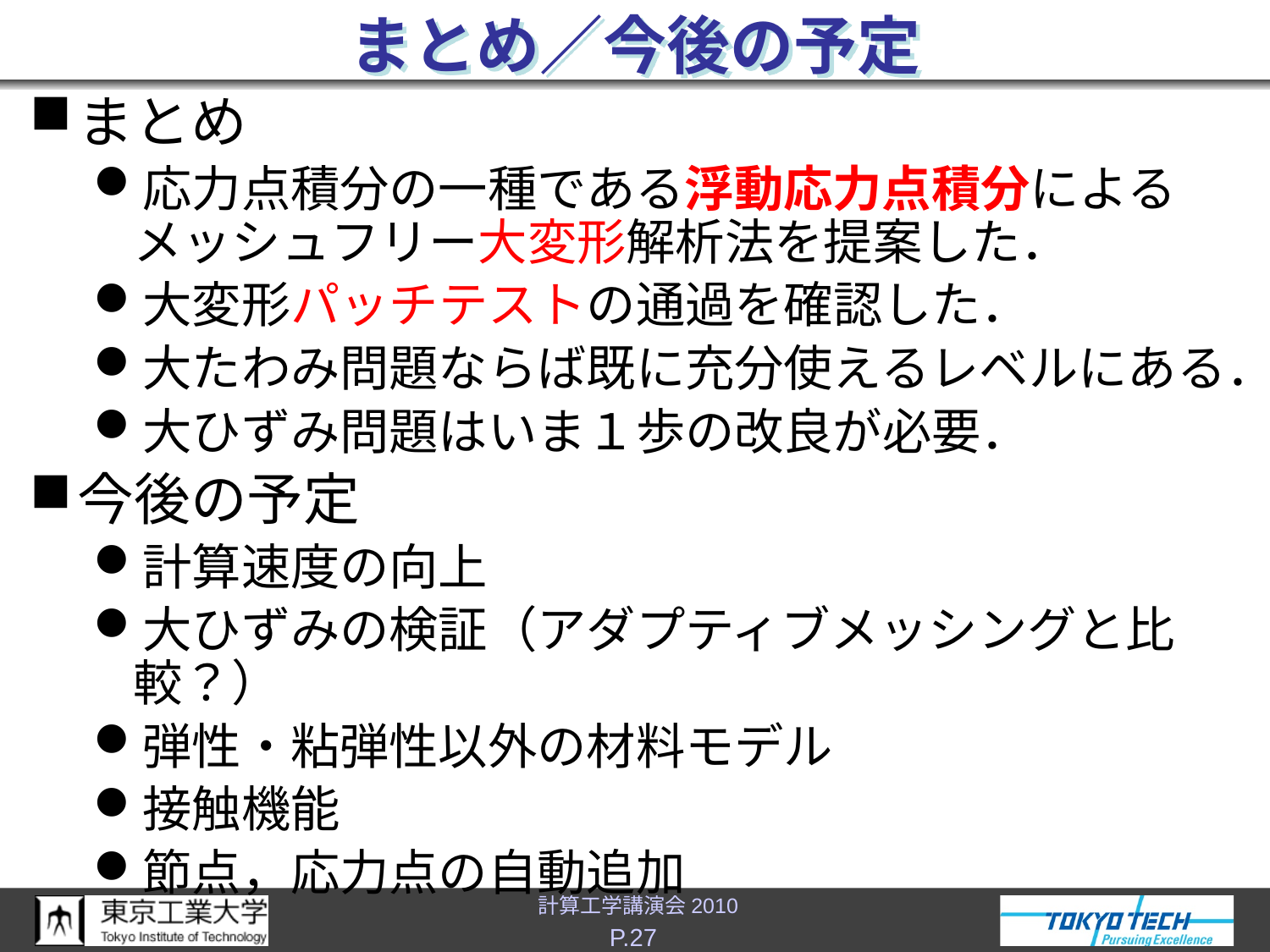

# まとめ／今後の予定
まとめ
応力点積分の一種である浮動応力点積分によるメッシュフリー大変形解析法を提案した．
大変形パッチテストの通過を確認した．
大たわみ問題ならば既に充分使えるレベルにある．
大ひずみ問題はいま１歩の改良が必要．
今後の予定
計算速度の向上
大ひずみの検証（アダプティブメッシングと比較？）
弾性・粘弾性以外の材料モデル
接触機能
節点，応力点の自動追加